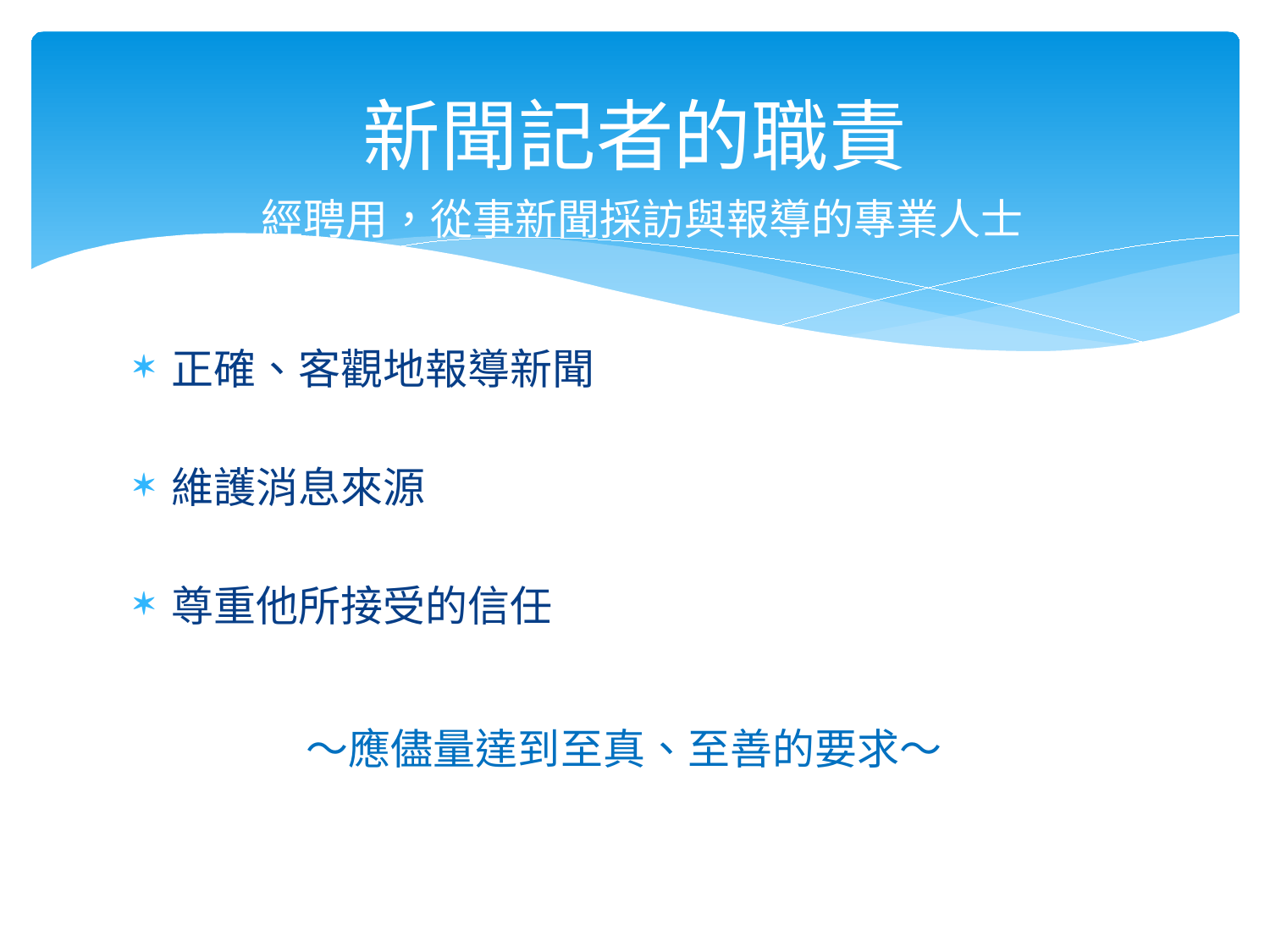

# 新聞記者的職責
經聘用，從事新聞採訪與報導的專業人士
正確、客觀地報導新聞

維護消息來源

尊重他所接受的信任

～應儘量達到至真、至善的要求～